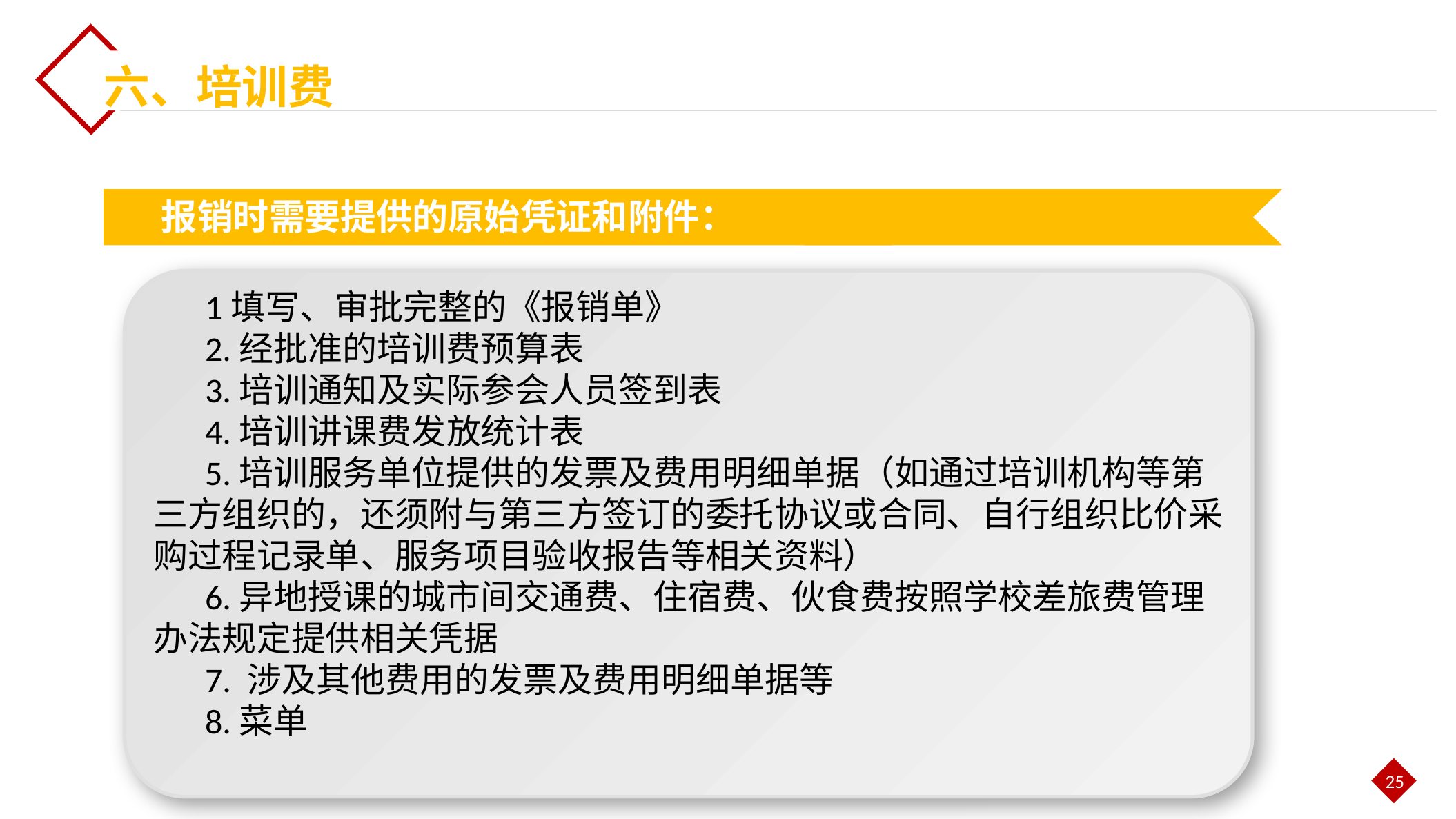

六、培训费
报销时需要提供的原始凭证和附件：

1填写、审批完整的《报销单》
2.经批准的培训费预算表
3.培训通知及实际参会人员签到表
4.培训讲课费发放统计表
5.培训服务单位提供的发票及费用明细单据（如通过培训机构等第三方组织的，还须附与第三方签订的委托协议或合同、自行组织比价采购过程记录单、服务项目验收报告等相关资料）
6.异地授课的城市间交通费、住宿费、伙食费按照学校差旅费管理办法规定提供相关凭据
7. 涉及其他费用的发票及费用明细单据等
8.菜单